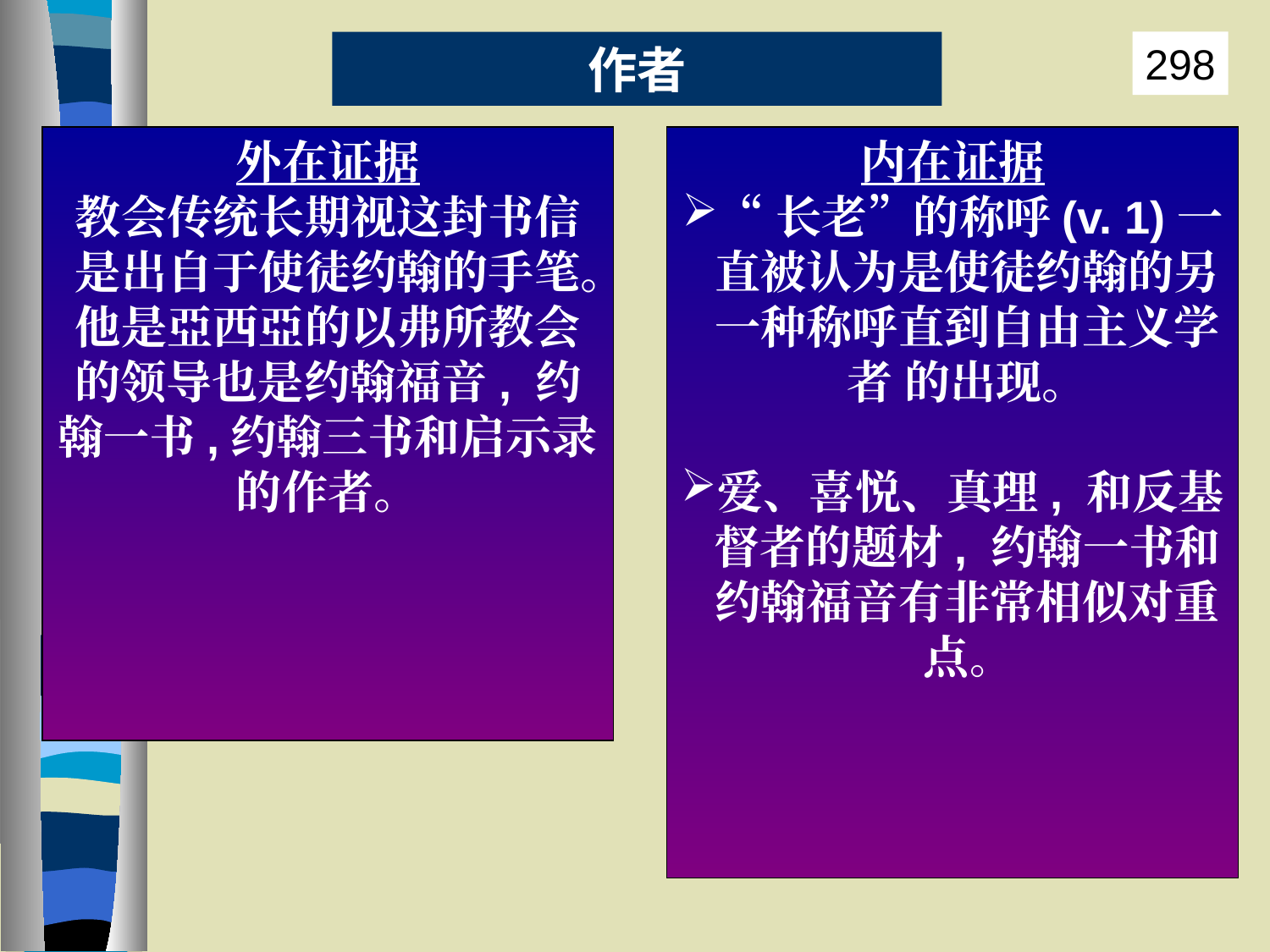

作者
298
外在证据
教会传统长期视这封书信是出自于使徒约翰的手笔。他是亞西亞的以弗所教会的领导也是约翰福音, 约翰一书,约翰三书和启示录的作者。
内在证据
“长老”的称呼(v. 1)一直被认为是使徒约翰的另一种称呼直到自由主义学者 的出现。

爱、喜悦、真理, 和反基督者的题材, 约翰一书和 约翰福音有非常相似对重点。